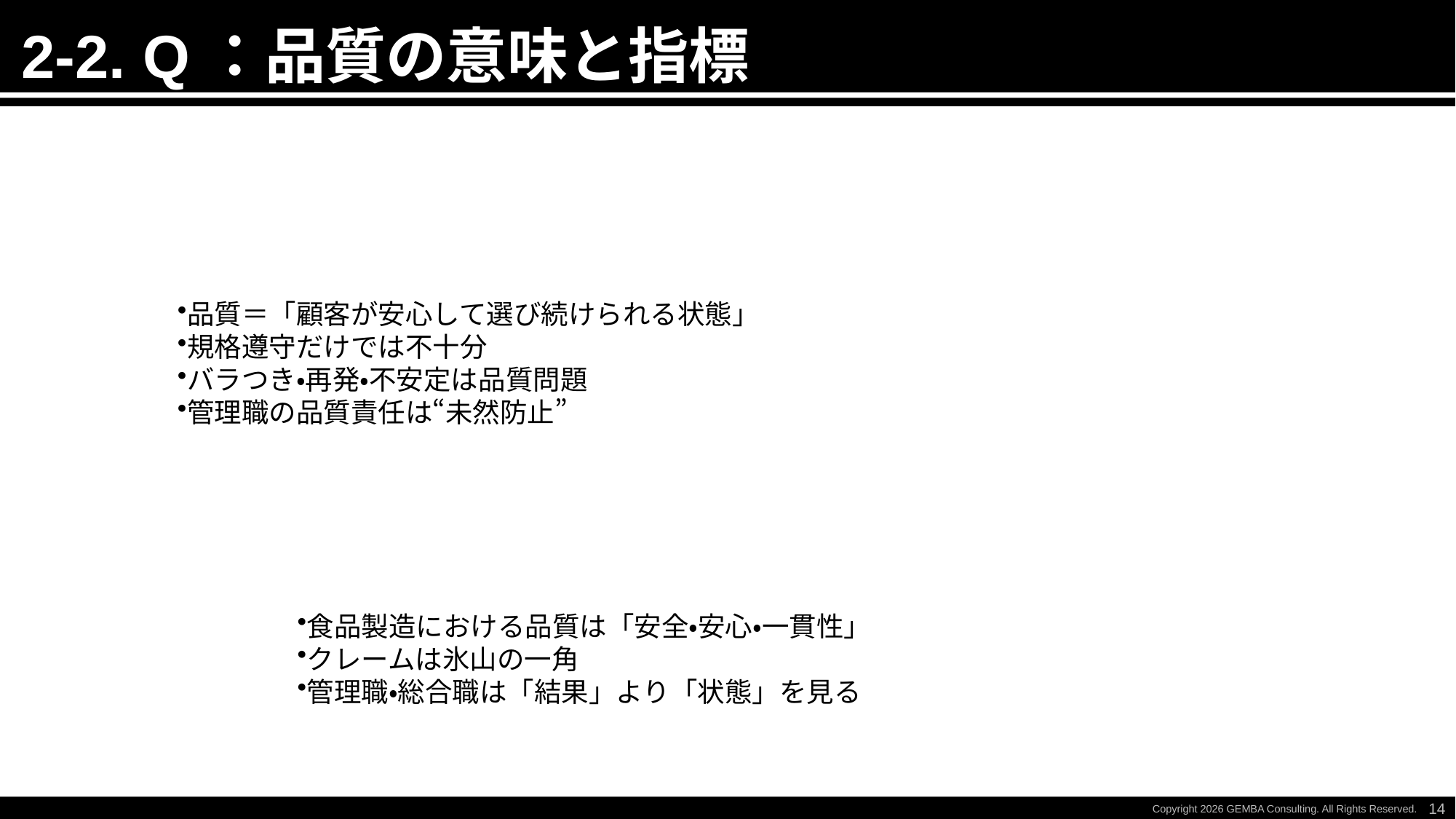

2-2. Q：品質の意味と指標
品質＝「顧客が安心して選び続けられる状態」
規格遵守だけでは不十分
バラつき・再発・不安定は品質問題
管理職の品質責任は“未然防止”
食品製造における品質は「安全・安心・一貫性」
クレームは氷山の一角
管理職・総合職は「結果」より「状態」を見る
14